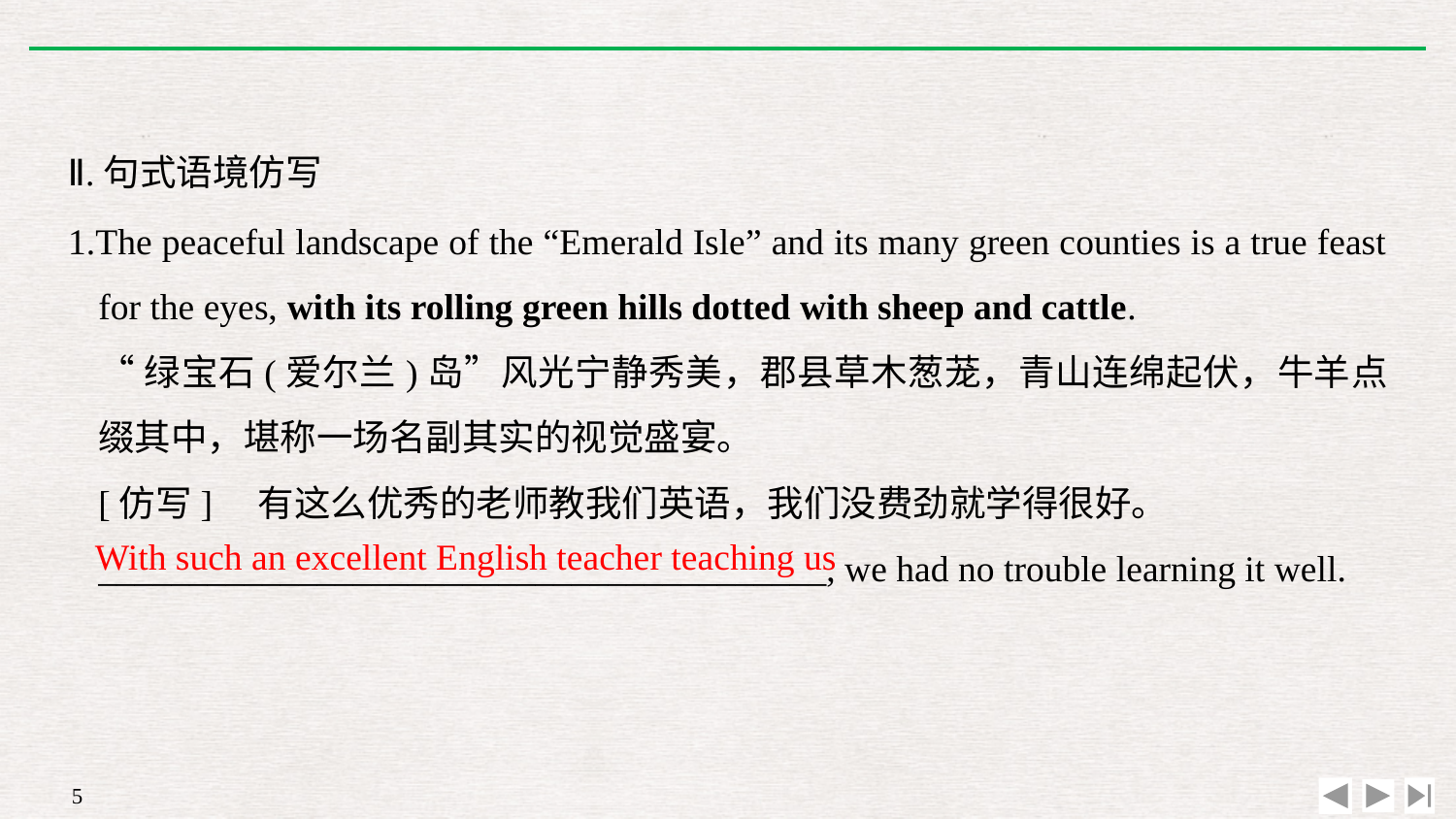

Ⅱ.句式语境仿写
1.The peaceful landscape of the “Emerald Isle” and its many green counties is a true feast for the eyes, with its rolling green hills dotted with sheep and cattle.
	“绿宝石(爱尔兰)岛”风光宁静秀美，郡县草木葱茏，青山连绵起伏，牛羊点缀其中，堪称一场名副其实的视觉盛宴。
	[仿写]　有这么优秀的老师教我们英语，我们没费劲就学得很好。
	________________________________________, we had no trouble learning it well.
With such an excellent English teacher teaching us